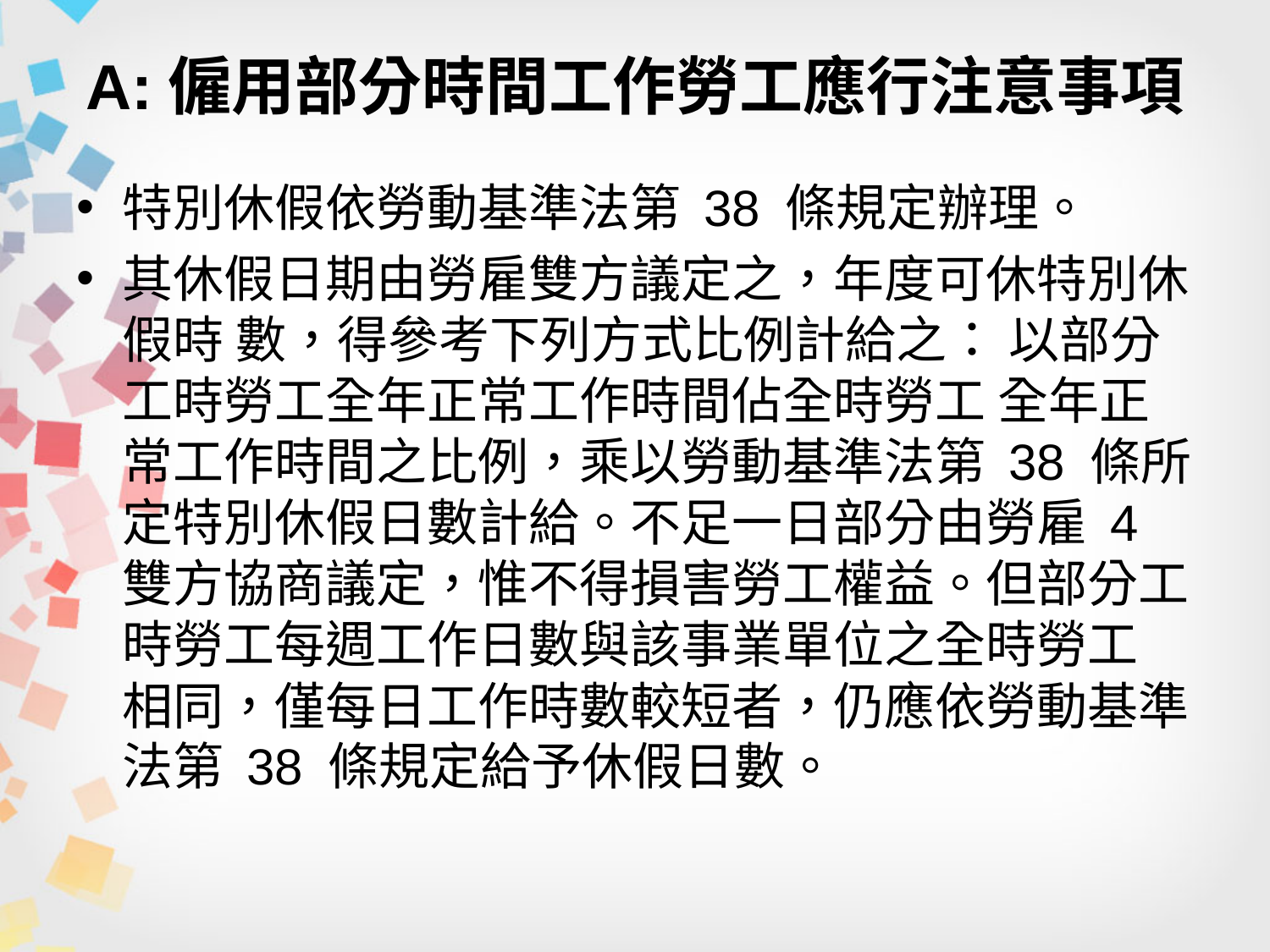

# A:僱用部分時間工作勞工應行注意事項
特別休假依勞動基準法第 38 條規定辦理。
其休假日期由勞雇雙方議定之，年度可休特別休假時 數，得參考下列方式比例計給之： 以部分工時勞工全年正常工作時間佔全時勞工 全年正常工作時間之比例，乘以勞動基準法第 38 條所定特別休假日數計給。不足一日部分由勞雇 4 雙方協商議定，惟不得損害勞工權益。但部分工 時勞工每週工作日數與該事業單位之全時勞工 相同，僅每日工作時數較短者，仍應依勞動基準 法第 38 條規定給予休假日數。